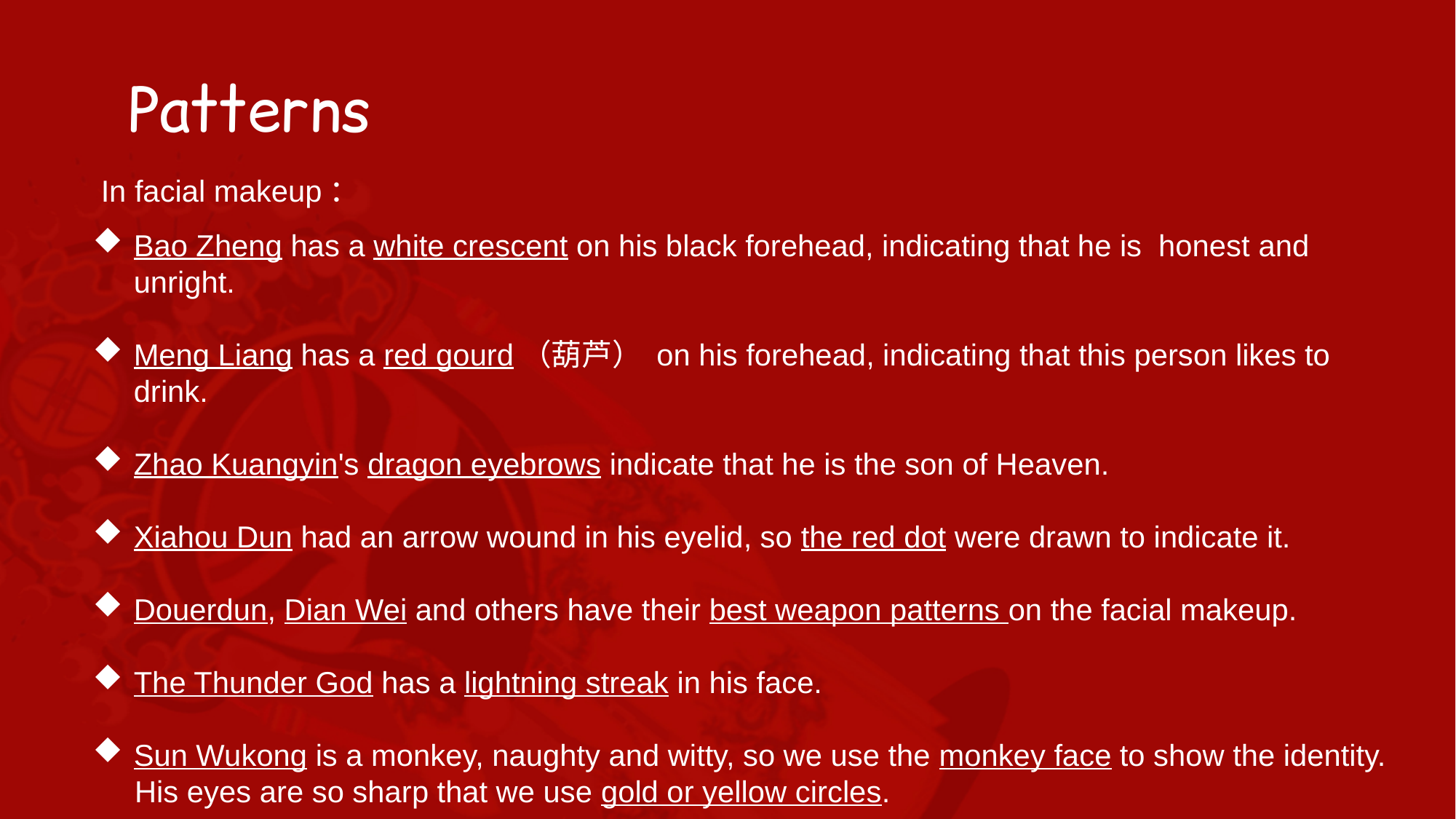

Patterns
In facial makeup：
Bao Zheng has a white crescent on his black forehead, indicating that he is  honest and unright.

Meng Liang has a red gourd（葫芦） on his forehead, indicating that this person likes to drink.

Zhao Kuangyin's dragon eyebrows indicate that he is the son of Heaven.

Xiahou Dun had an arrow wound in his eyelid, so the red dot were drawn to indicate it.

Douerdun, Dian Wei and others have their best weapon patterns on the facial makeup.

The Thunder God has a lightning streak in his face.

Sun Wukong is a monkey, naughty and witty, so we use the monkey face to show the identity.
     His eyes are so sharp that we use gold or yellow circles.